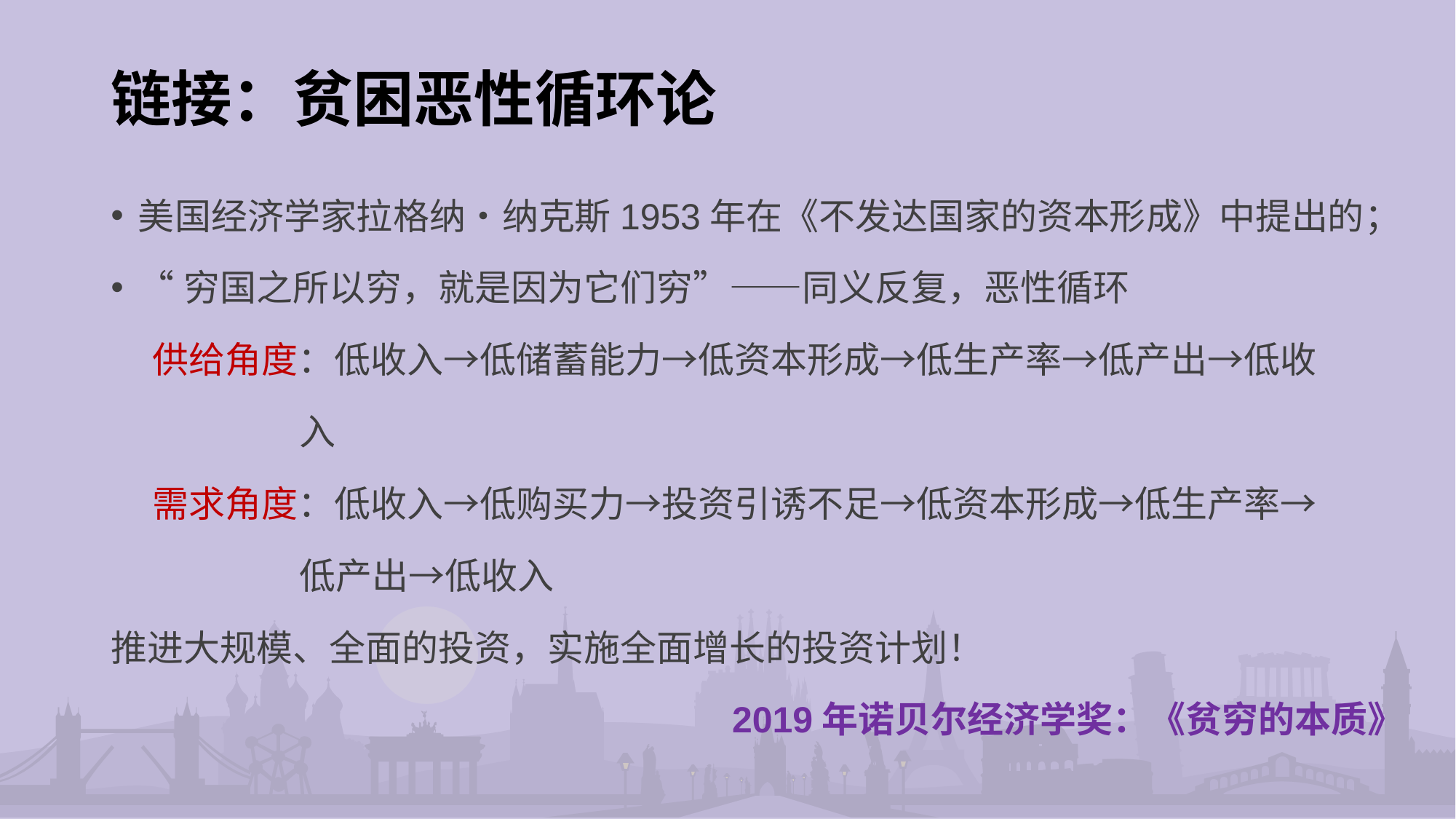

# 链接：贫困恶性循环论
美国经济学家拉格纳•纳克斯1953年在《不发达国家的资本形成》中提出的；
“穷国之所以穷，就是因为它们穷”——同义反复，恶性循环
    供给角度：低收入→低储蓄能力→低资本形成→低生产率→低产出→低收
                      入
    需求角度：低收入→低购买力→投资引诱不足→低资本形成→低生产率→
                      低产出→低收入
推进大规模、全面的投资，实施全面增长的投资计划！
             2019年诺贝尔经济学奖：《贫穷的本质》